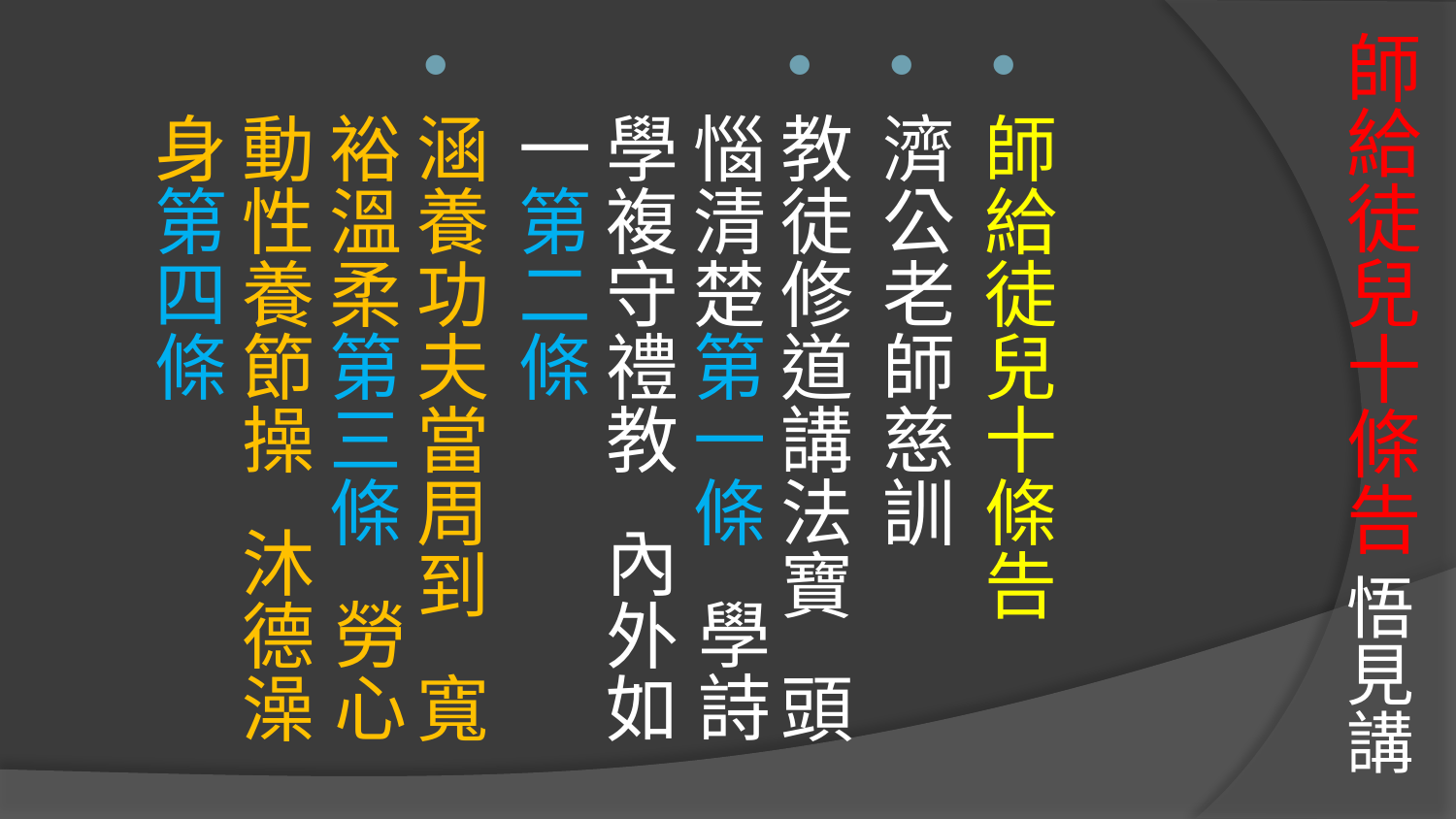

# 師給徒兒十條告 悟見講
師給徒兒十條告
濟公老師慈訓
教徒修道講法寶   頭惱清楚第一條   學詩學複守禮教   內外如一第二條
涵養功夫當周到   寬裕溫柔第三條   勞心動性養節操   沐德澡身第四條